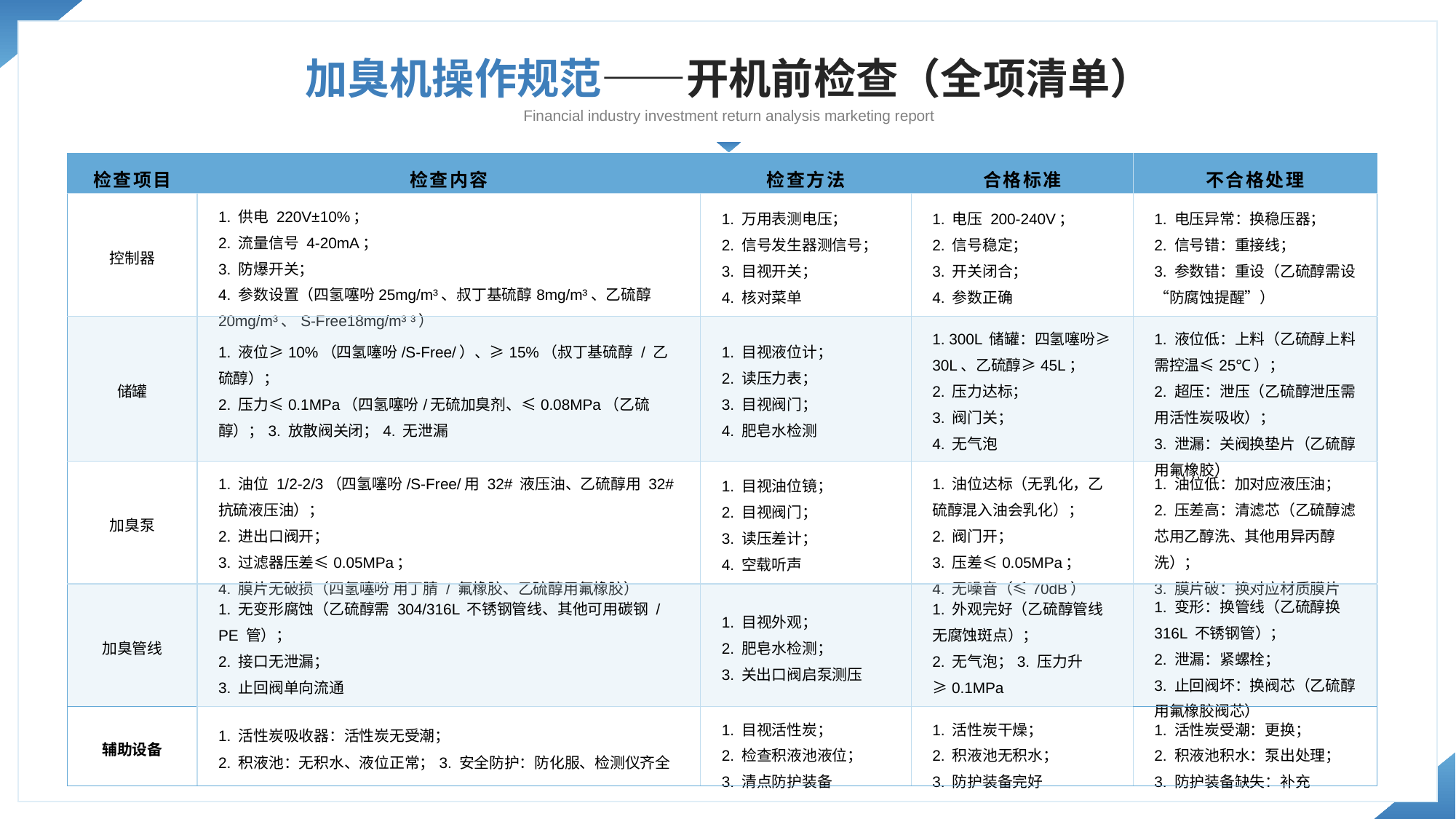

加臭机操作规范——开机前检查（全项清单）
Financial industry investment return analysis marketing report

| 检查项目 | 检查内容 | 检查方法 | 合格标准 | 不合格处理 |
| --- | --- | --- | --- | --- |
| 控制器 | 1. 供电 220V±10%； 2. 流量信号 4-20mA； 3. 防爆开关； 4. 参数设置（四氢噻吩25mg/m³、叔丁基硫醇8mg/m³、乙硫醇 20mg/m³、S-Free18mg/m³ ³） | 1. 万用表测电压； 2. 信号发生器测信号； 3. 目视开关； 4. 核对菜单 | 1. 电压 200-240V； 2. 信号稳定； 3. 开关闭合； 4. 参数正确 | 1. 电压异常：换稳压器； 2. 信号错：重接线； 3. 参数错：重设（乙硫醇需设 “防腐蚀提醒”） |
| 储罐 | 1. 液位≥10%（四氢噻吩/S-Free/）、≥15%（叔丁基硫醇 / 乙硫醇）； 2. 压力≤0.1MPa（四氢噻吩/无硫加臭剂、≤0.08MPa（乙硫醇）；3. 放散阀关闭；4. 无泄漏 | 1. 目视液位计； 2. 读压力表； 3. 目视阀门； 4. 肥皂水检测 | 1. 300L 储罐：四氢噻吩≥30L、乙硫醇≥45L； 2. 压力达标； 3. 阀门关； 4. 无气泡 | 1. 液位低：上料（乙硫醇上料需控温≤25℃）； 2. 超压：泄压（乙硫醇泄压需用活性炭吸收）； 3. 泄漏：关阀换垫片（乙硫醇用氟橡胶） |
| 加臭泵 | 1. 油位 1/2-2/3（四氢噻吩/S-Free/用 32# 液压油、乙硫醇用 32# 抗硫液压油）； 2. 进出口阀开； 3. 过滤器压差≤0.05MPa； 4. 膜片无破损（四氢噻吩 用丁腈 / 氟橡胶、乙硫醇用氟橡胶） | 1. 目视油位镜； 2. 目视阀门； 3. 读压差计； 4. 空载听声 | 1. 油位达标（无乳化，乙硫醇混入油会乳化）； 2. 阀门开； 3. 压差≤0.05MPa； 4. 无噪音（≤70dB） | 1. 油位低：加对应液压油； 2. 压差高：清滤芯（乙硫醇滤芯用乙醇洗、其他用异丙醇洗）； 3. 膜片破：换对应材质膜片 |
| 加臭管线 | 1. 无变形腐蚀（乙硫醇需 304/316L 不锈钢管线、其他可用碳钢 / PE 管）； 2. 接口无泄漏； 3. 止回阀单向流通 | 1. 目视外观； 2. 肥皂水检测； 3. 关出口阀启泵测压 | 1. 外观完好（乙硫醇管线无腐蚀斑点）； 2. 无气泡；3. 压力升≥0.1MPa | 1. 变形：换管线（乙硫醇换 316L 不锈钢管）； 2. 泄漏：紧螺栓； 3. 止回阀坏：换阀芯（乙硫醇用氟橡胶阀芯） |
| 辅助设备 | 1. 活性炭吸收器：活性炭无受潮； 2. 积液池：无积水、液位正常；3. 安全防护：防化服、检测仪齐全 | 1. 目视活性炭； 2. 检查积液池液位； 3. 清点防护装备 | 1. 活性炭干燥； 2. 积液池无积水； 3. 防护装备完好 | 1. 活性炭受潮：更换； 2. 积液池积水：泵出处理； 3. 防护装备缺失：补充 |